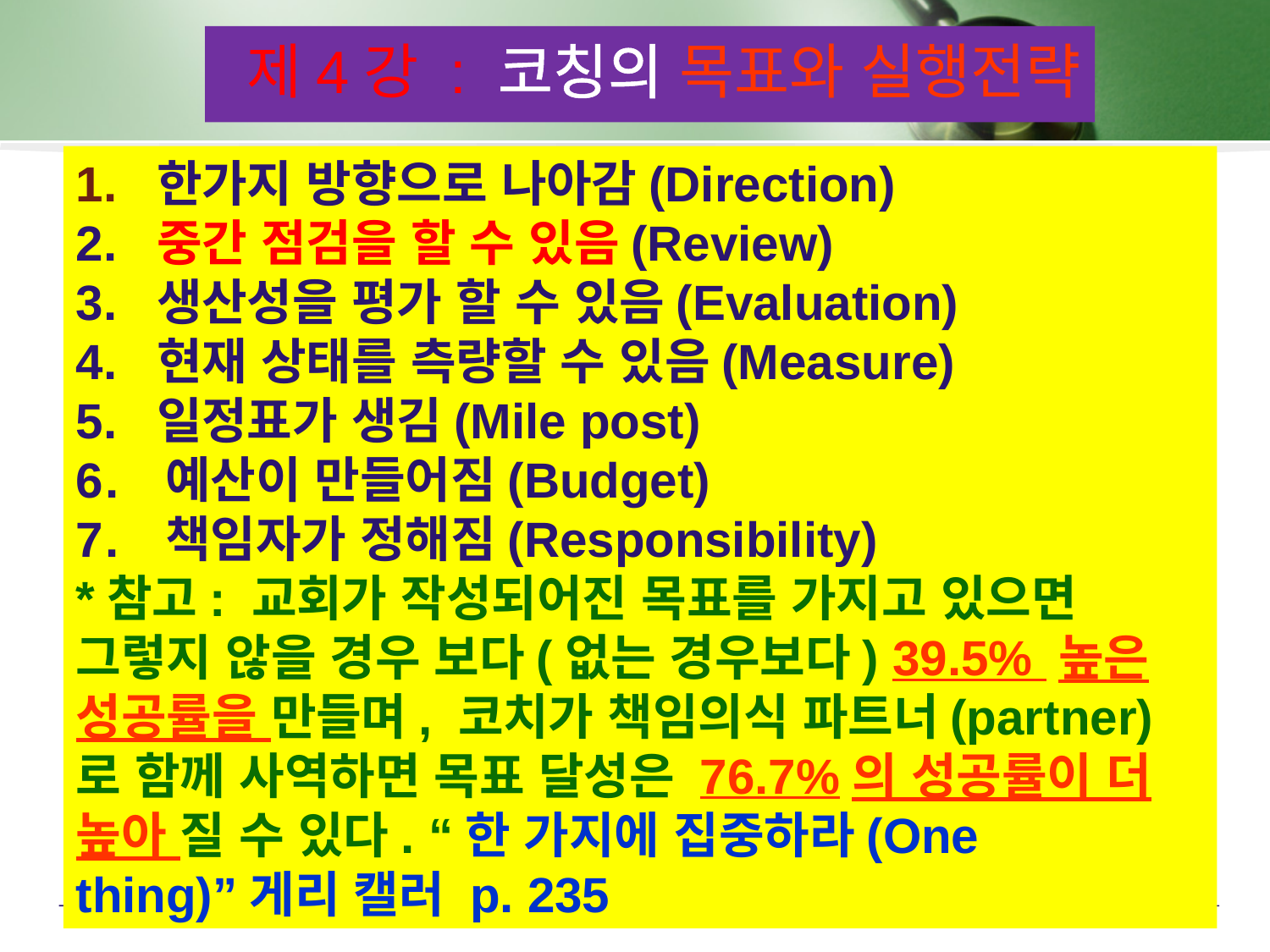

제4강 : 코칭의 목표와 실행전략
1.  한가지 방향으로 나아감(Direction)
2.  중간 점검을 할 수 있음(Review)
3.  생산성을 평가 할 수 있음(Evaluation)
4.  현재 상태를 측량할 수 있음(Measure)
5.  일정표가 생김(Mile post)
 예산이 만들어짐(Budget)
 책임자가 정해짐(Responsibility)
*참고: 교회가 작성되어진 목표를 가지고 있으면 그렇지 않을 경우 보다(없는 경우보다) 39.5% 높은 성공률을 만들며, 코치가 책임의식 파트너(partner)로 함께 사역하면 목표 달성은 76.7%의 성공률이 더 높아 질 수 있다. “한 가지에 집중하라(One thing)”게리 캘러 p. 235